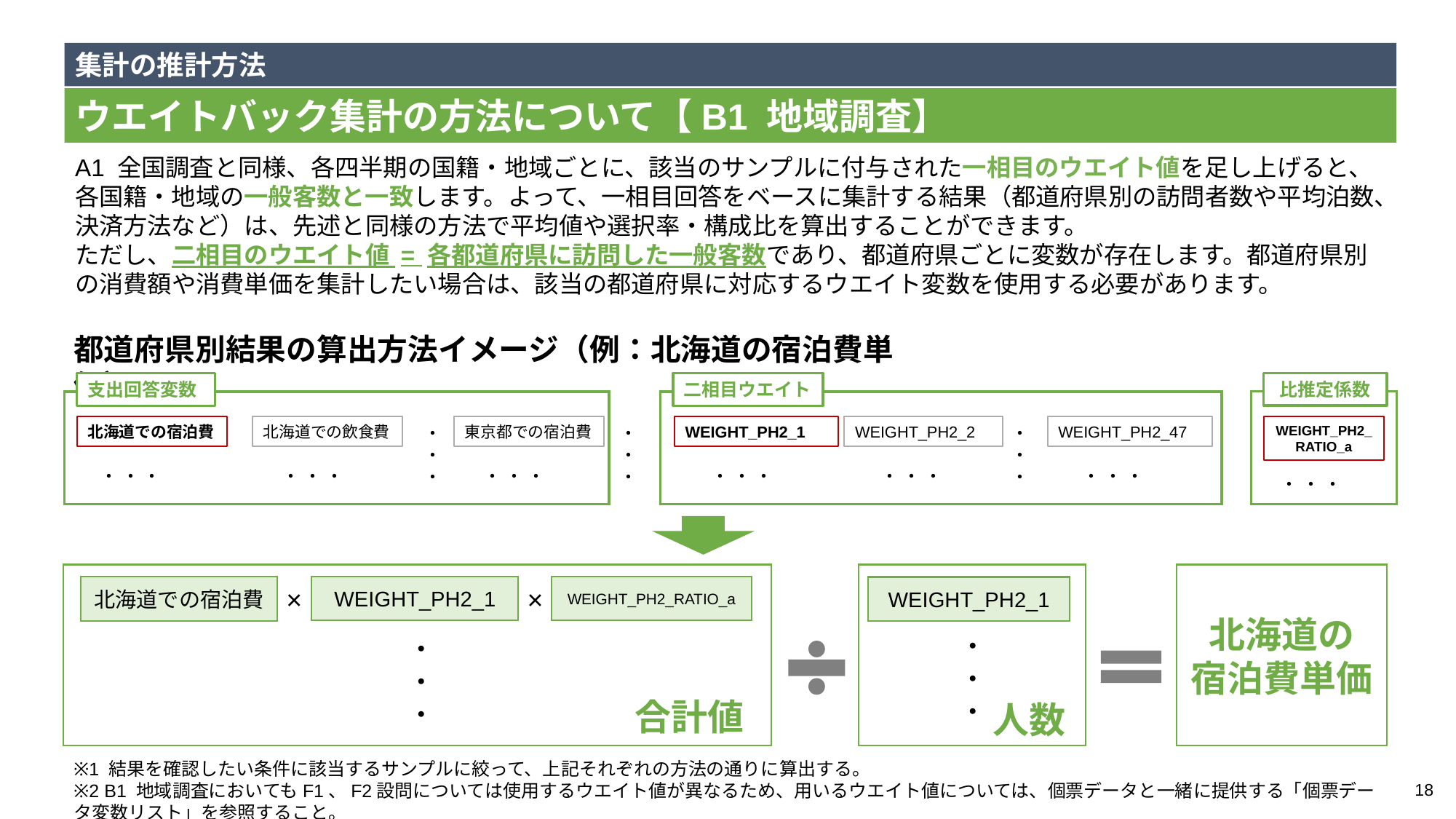

集計の推計方法
ウエイトバック集計の方法について【B1 地域調査】
A1 全国調査と同様、各四半期の国籍・地域ごとに、該当のサンプルに付与された一相目のウエイト値を足し上げると、各国籍・地域の一般客数と一致します。よって、一相目回答をベースに集計する結果（都道府県別の訪問者数や平均泊数、決済方法など）は、先述と同様の方法で平均値や選択率・構成比を算出することができます。
ただし、二相目のウエイト値 = 各都道府県に訪問した一般客数であり、都道府県ごとに変数が存在します。都道府県別の消費額や消費単価を集計したい場合は、該当の都道府県に対応するウエイト変数を使用する必要があります。
都道府県別結果の算出方法イメージ（例：北海道の宿泊費単価）
比推定係数
支出回答変数
二相目ウエイト

・・・
・・・
WEIGHT_PH2_RATIO_a
北海道での宿泊費
北海道での飲食費
東京都での宿泊費
・・・
WEIGHT_PH2_1
WEIGHT_PH2_2
WEIGHT_PH2_47
・・・
・・・
・・・
・・・
・・・
・・・
・・・

北海道の
宿泊費単価
×
WEIGHT_PH2_1
×
WEIGHT_PH2_RATIO_a
北海道での宿泊費
WEIGHT_PH2_1
・
・
・
・
・
・

合計値
人数
※1 結果を確認したい条件に該当するサンプルに絞って、上記それぞれの方法の通りに算出する。
※2 B1 地域調査においてもF1、F2設問については使用するウエイト値が異なるため、用いるウエイト値については、個票データと一緒に提供する「個票データ変数リスト」を参照すること。
18